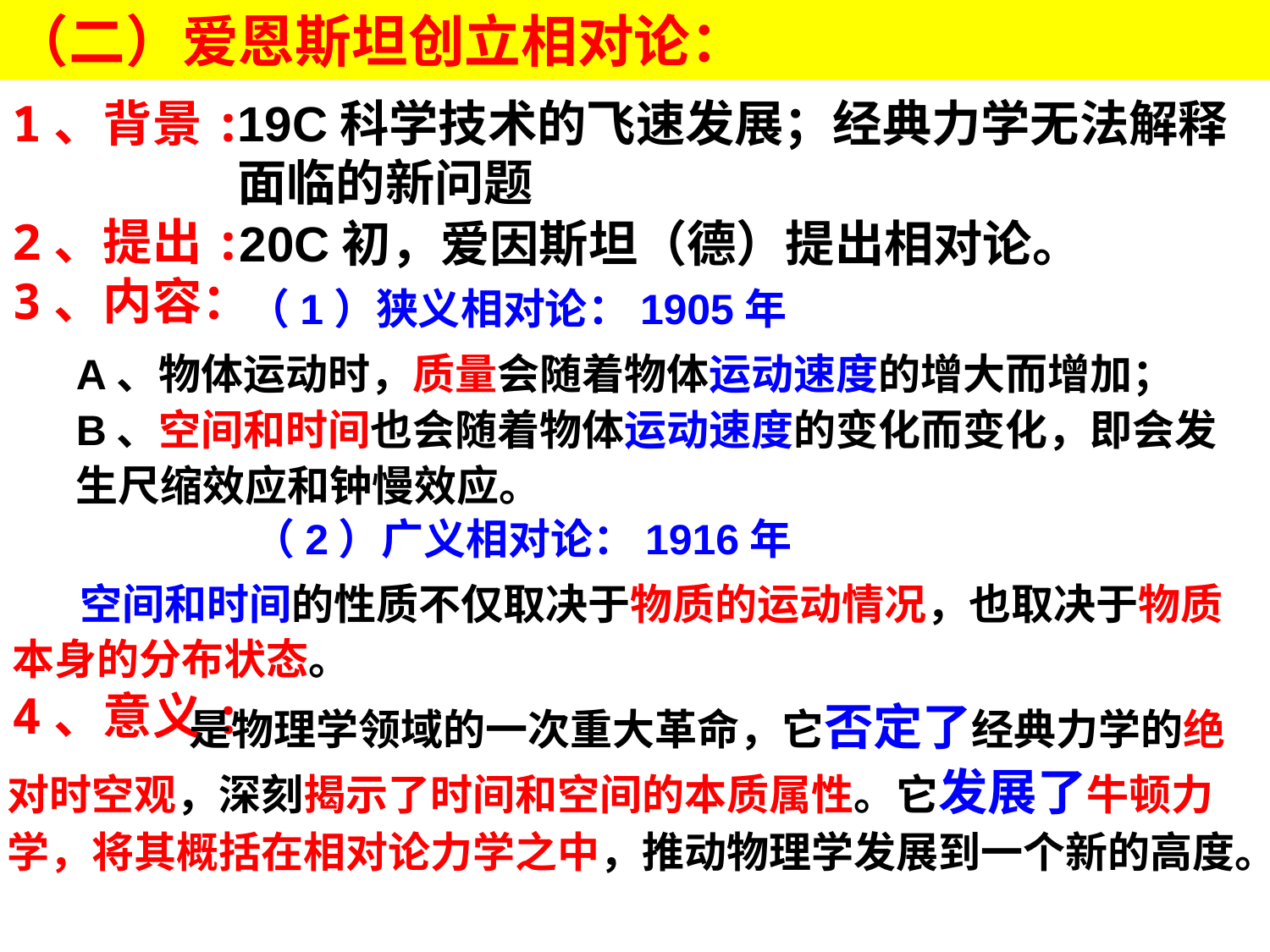

（二）爱恩斯坦创立相对论：
1、背景:

2、提出:
3、内容：

4、意义:
19C科学技术的飞速发展；经典力学无法解释面临的新问题
20C初，爱因斯坦（德）提出相对论。
（1）狭义相对论：1905年
A、物体运动时，质量会随着物体运动速度的增大而增加；
B、空间和时间也会随着物体运动速度的变化而变化，即会发生尺缩效应和钟慢效应。
（2）广义相对论：1916年
      空间和时间的性质不仅取决于物质的运动情况，也取决于物质本身的分布状态。
                  是物理学领域的一次重大革命，它否定了经典力学的绝对时空观，深刻揭示了时间和空间的本质属性。它发展了牛顿力学，将其概括在相对论力学之中，推动物理学发展到一个新的高度。